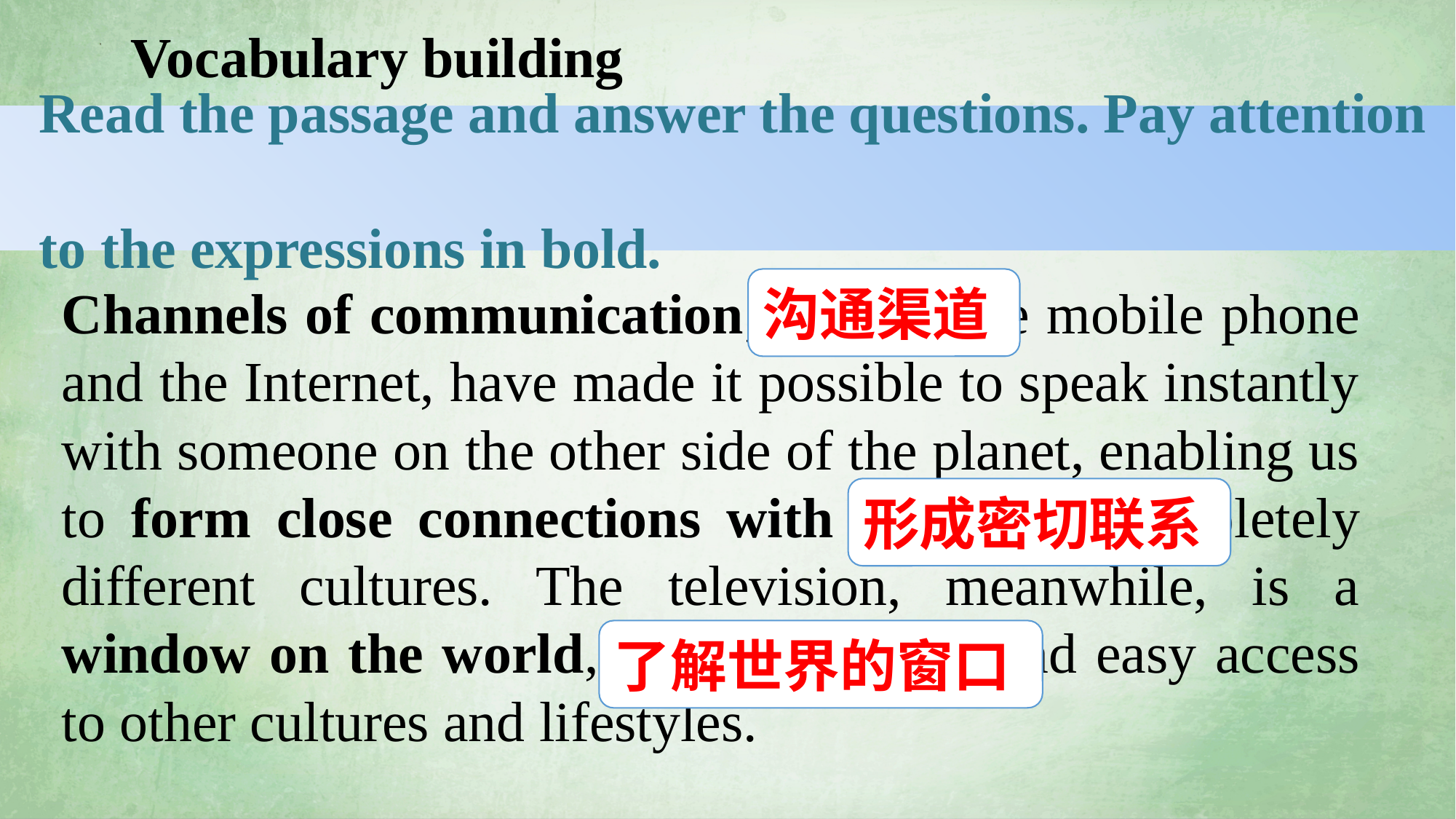

Vocabulary building
  Read the passage and answer the questions. Pay attention
  to the expressions in bold.
沟通渠道
Channels of communication, such as the mobile phone and the Internet, have made it possible to speak instantly with someone on the other side of the planet, enabling us to form close connections with people of completely different cultures. The television, meanwhile, is a window on the world, giving us quick and easy access to other cultures and lifestyles.
形成密切联系
了解世界的窗口